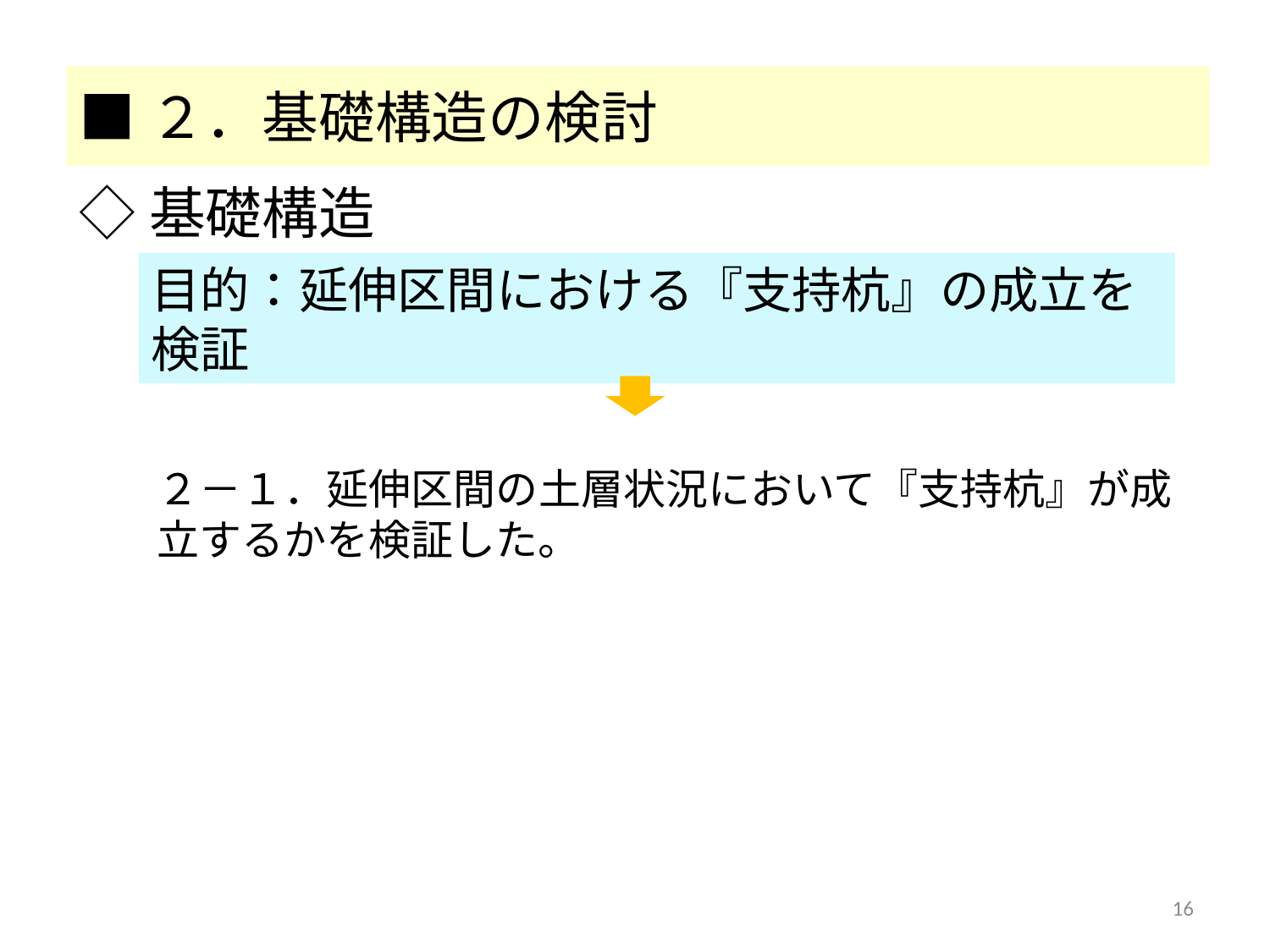

■２．基礎構造の検討
◇基礎構造
目的：延伸区間における『支持杭』の成立を検証

２－１．延伸区間の土層状況において『支持杭』が成立するかを検証した。
16